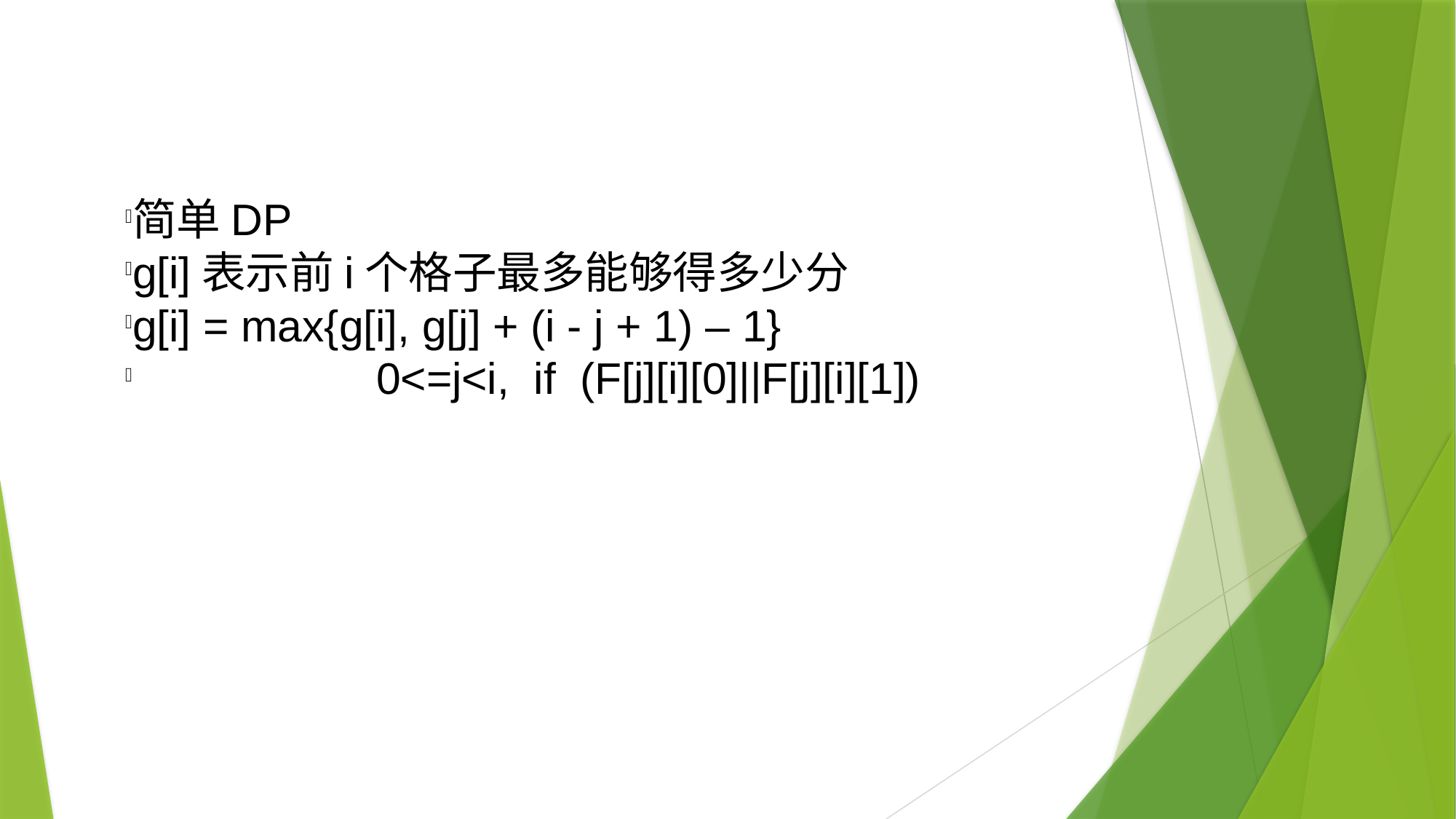

简单DP
g[i]表示前i个格子最多能够得多少分
g[i] = max{g[i], g[j] + (i - j + 1) – 1}
                    0<=j<i,  if  (F[j][i][0]||F[j][i][1])